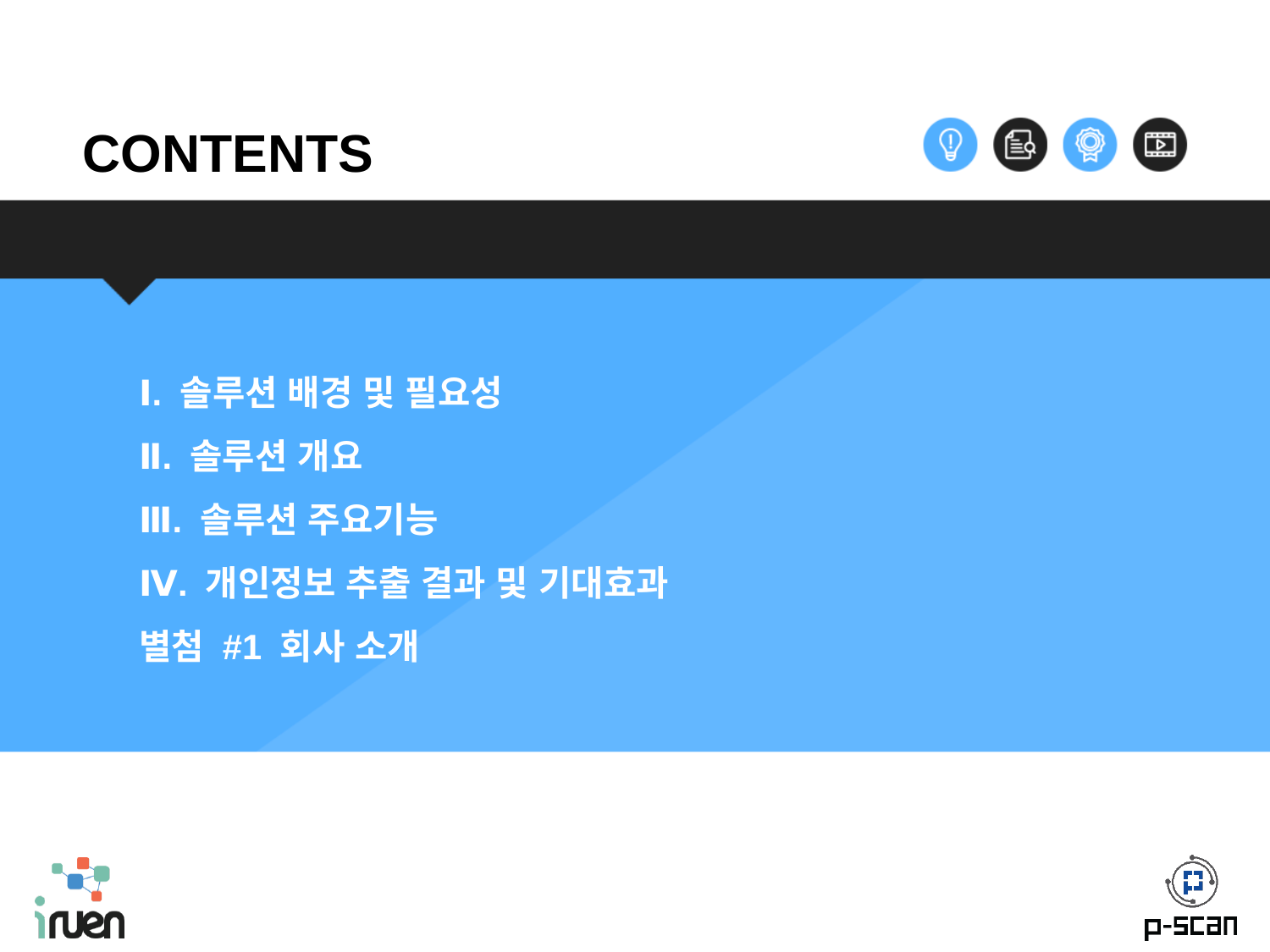

CONTENTS
Ⅰ. 솔루션 배경 및 필요성
Ⅱ. 솔루션 개요
Ⅲ. 솔루션 주요기능
Ⅳ. 개인정보 추출 결과 및 기대효과
별첨 #1 회사 소개